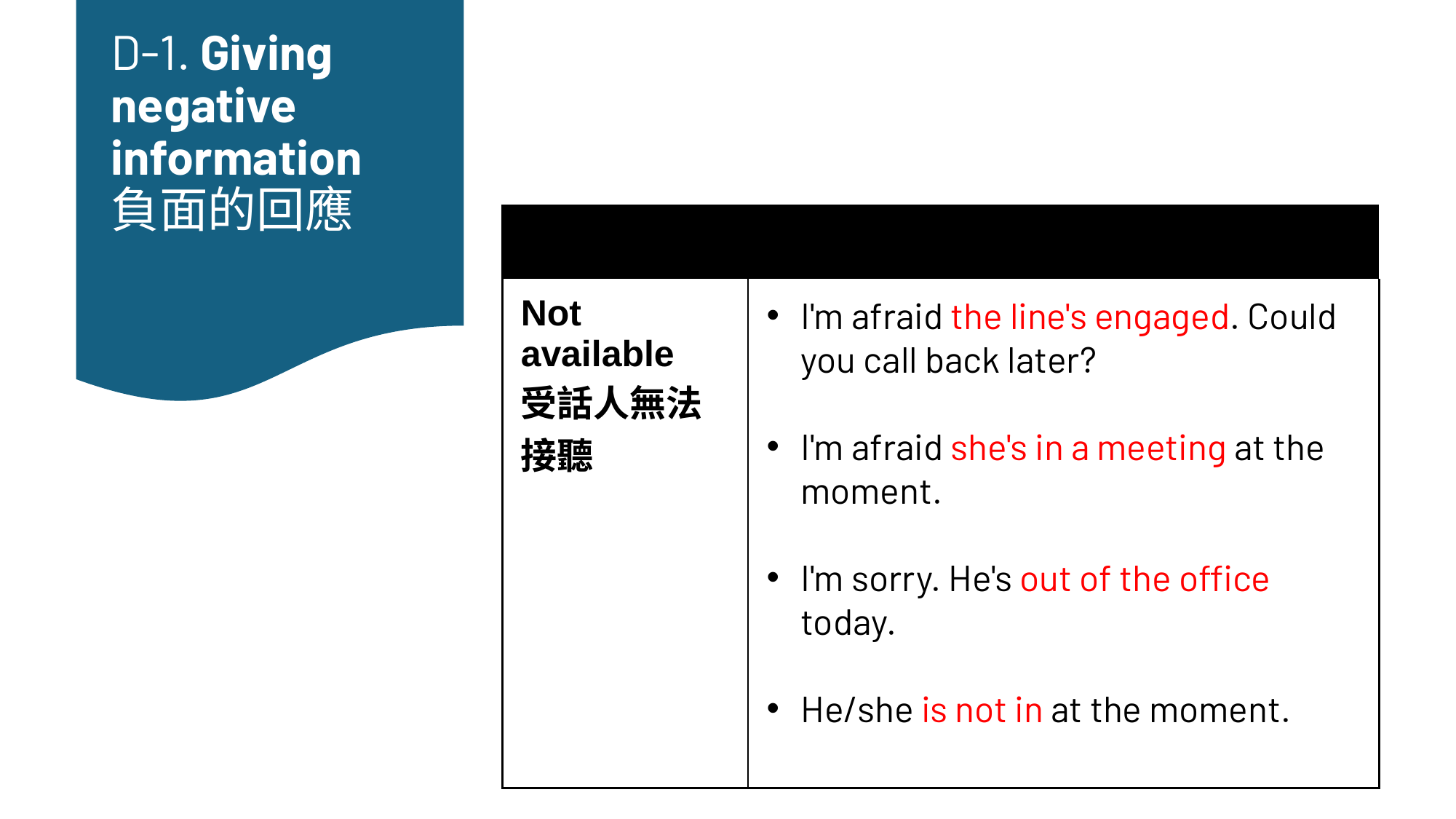

# D-1. Giving negative information 負面的回應
|  |  |
| --- | --- |
| Not available 受話人無法接聽 | I'm afraid the line's engaged. Could you call back later? I'm afraid she's in a meeting at the moment. I'm sorry. He's out of the office today. He/she is not in at the moment. |